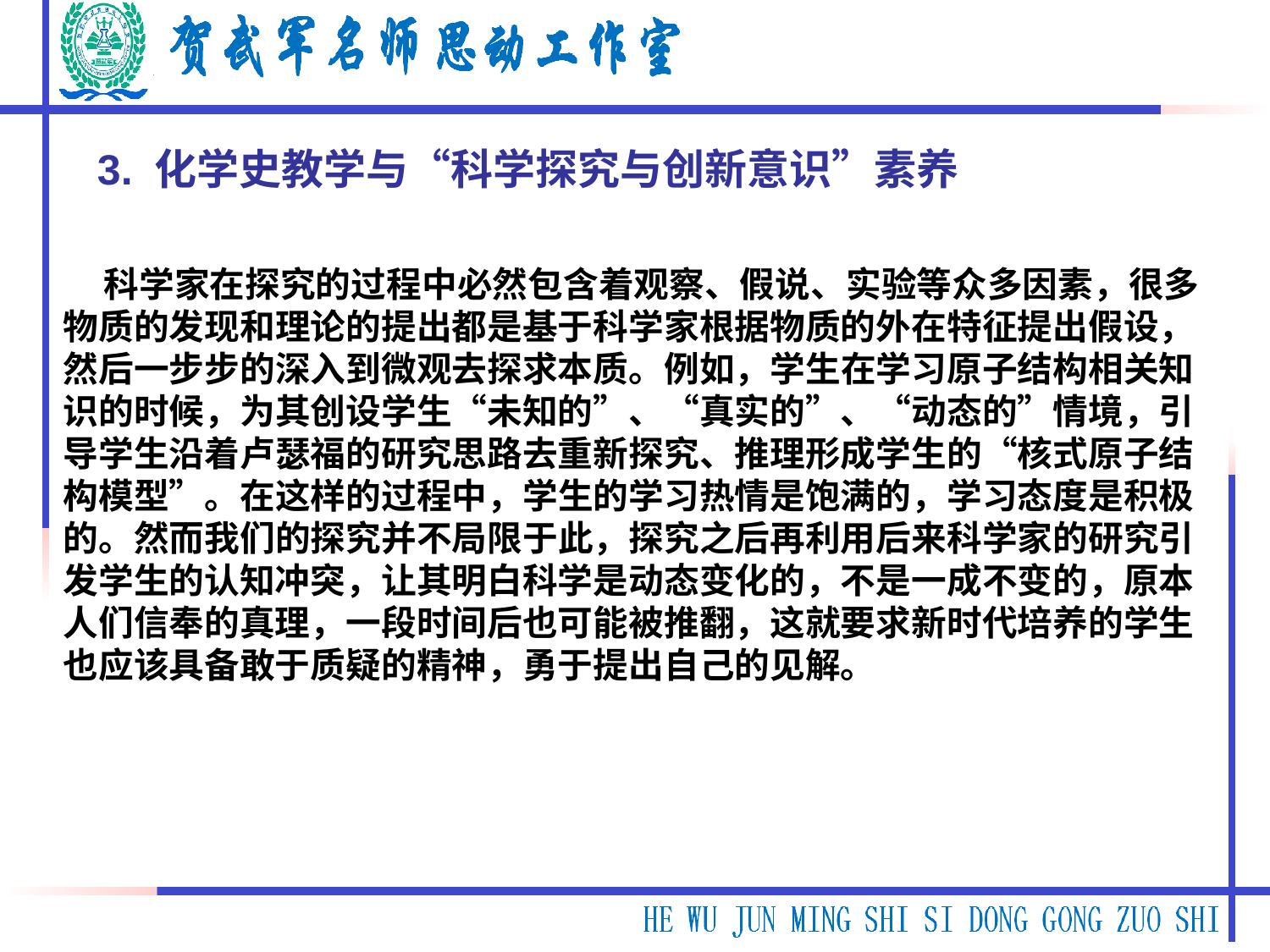

3. 化学史教学与“科学探究与创新意识”素养
    科学家在探究的过程中必然包含着观察、假说、实验等众多因素，很多物质的发现和理论的提出都是基于科学家根据物质的外在特征提出假设，然后一步步的深入到微观去探求本质。例如，学生在学习原子结构相关知识的时候，为其创设学生“未知的”、“真实的”、“动态的”情境，引导学生沿着卢瑟福的研究思路去重新探究、推理形成学生的“核式原子结构模型”。在这样的过程中，学生的学习热情是饱满的，学习态度是积极的。然而我们的探究并不局限于此，探究之后再利用后来科学家的研究引发学生的认知冲突，让其明白科学是动态变化的，不是一成不变的，原本人们信奉的真理，一段时间后也可能被推翻，这就要求新时代培养的学生也应该具备敢于质疑的精神，勇于提出自己的见解。